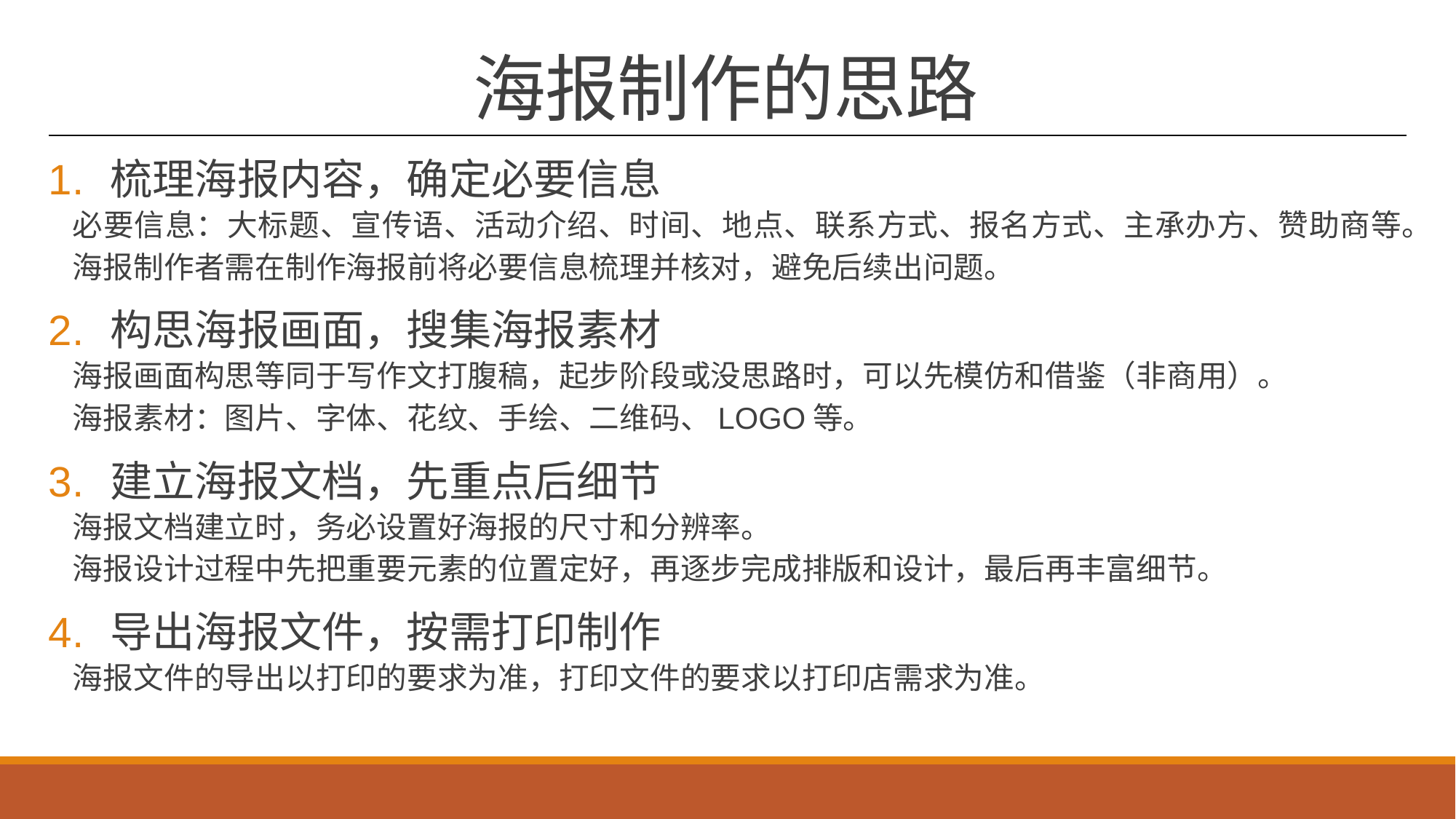

# 海报制作的思路
梳理海报内容，确定必要信息
必要信息：大标题、宣传语、活动介绍、时间、地点、联系方式、报名方式、主承办方、赞助商等。
海报制作者需在制作海报前将必要信息梳理并核对，避免后续出问题。
构思海报画面，搜集海报素材
海报画面构思等同于写作文打腹稿，起步阶段或没思路时，可以先模仿和借鉴（非商用）。
海报素材：图片、字体、花纹、手绘、二维码、LOGO等。
建立海报文档，先重点后细节
海报文档建立时，务必设置好海报的尺寸和分辨率。
海报设计过程中先把重要元素的位置定好，再逐步完成排版和设计，最后再丰富细节。
导出海报文件，按需打印制作
海报文件的导出以打印的要求为准，打印文件的要求以打印店需求为准。